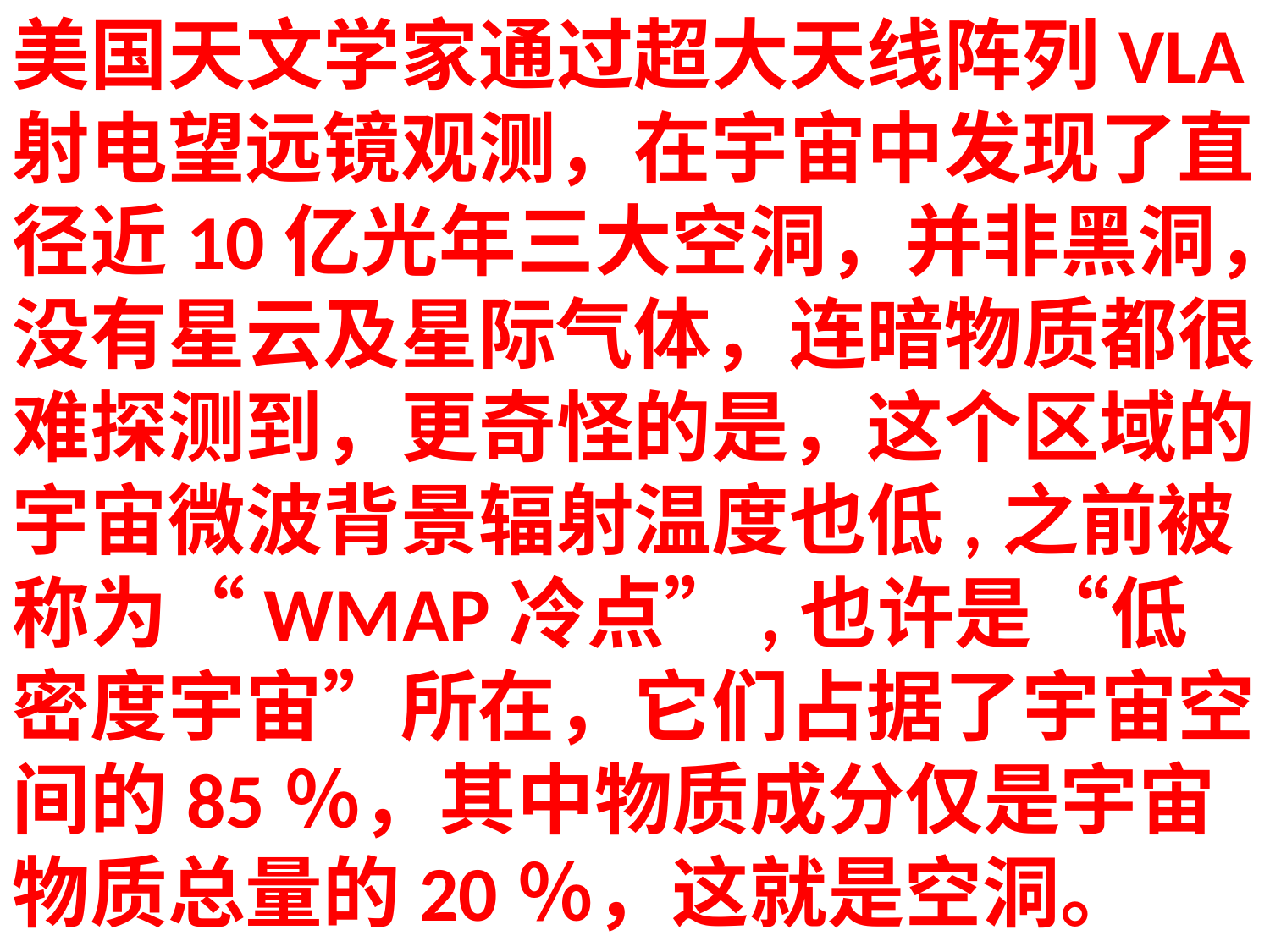

美国天文学家通过超大天线阵列VLA射电望远镜观测，在宇宙中发现了直径近10亿光年三大空洞，并非黑洞，没有星云及星际气体，连暗物质都很难探测到，更奇怪的是，这个区域的宇宙微波背景辐射温度也低,之前被称为“WMAP冷点”,也许是“低密度宇宙”所在，它们占据了宇宙空间的85％，其中物质成分仅是宇宙物质总量的20％，这就是空洞。